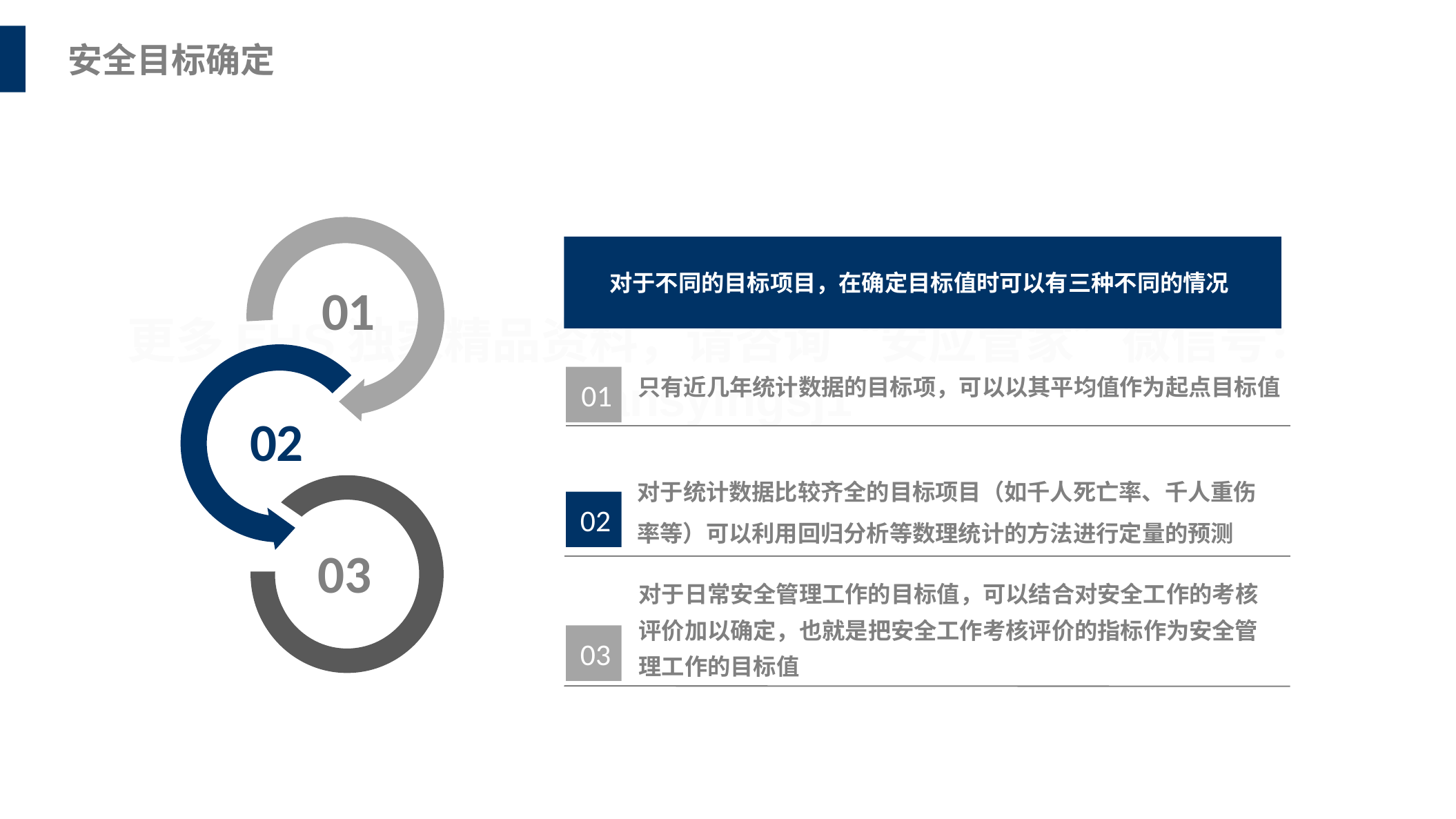

安全目标确定

对于不同的目标项目，在确定目标值时可以有三种不同的情况
01

只有近几年统计数据的目标项，可以以其平均值作为起点目标值

01
02
对于统计数据比较齐全的目标项目（如千人死亡率、千人重伤率等）可以利用回归分析等数理统计的方法进行定量的预测

02
03
对于日常安全管理工作的目标值，可以结合对安全工作的考核评价加以确定，也就是把安全工作考核评价的指标作为安全管理工作的目标值

03